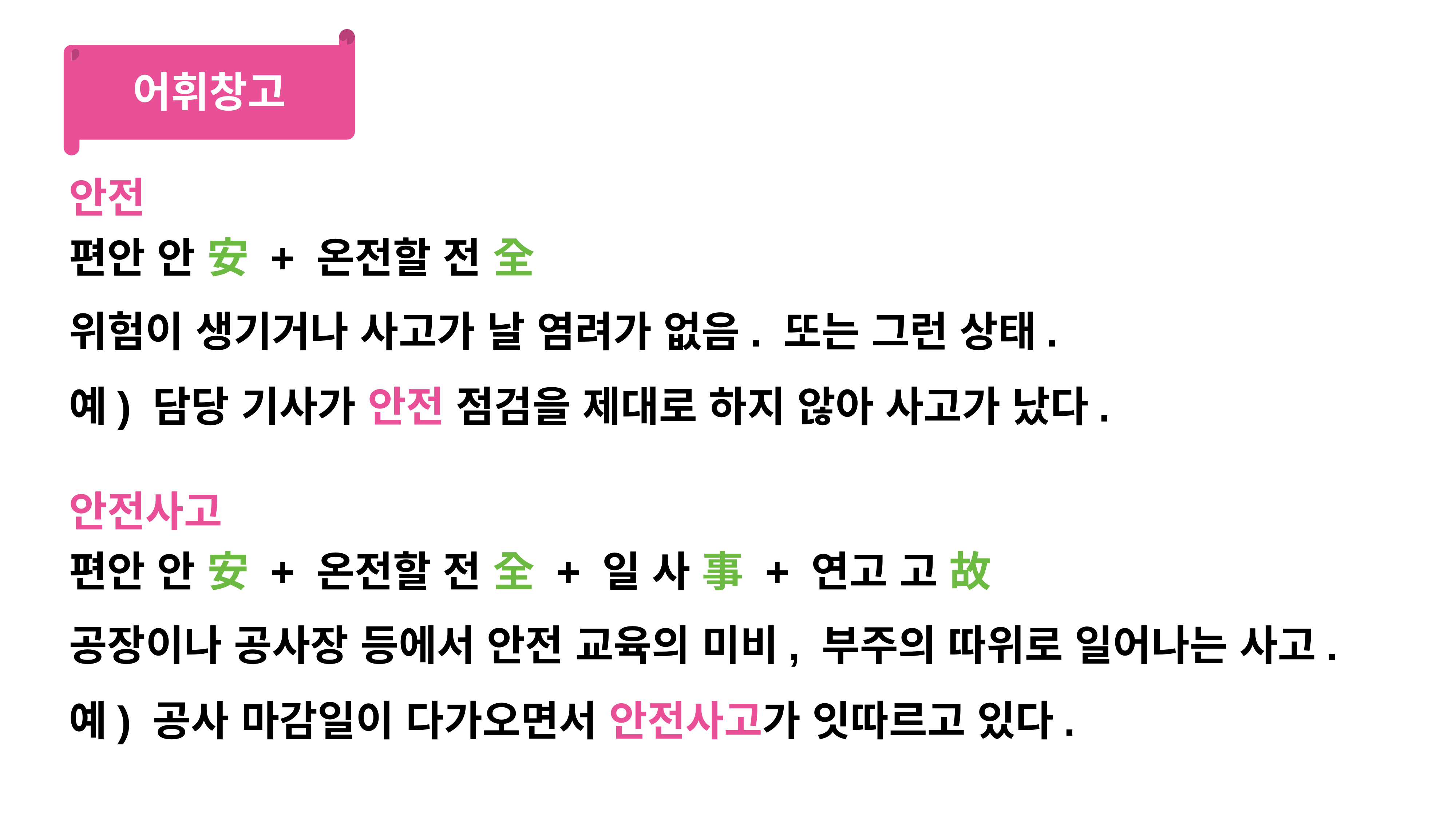

어휘창고
안전
편안 안 安 + 온전할 전 全
위험이 생기거나 사고가 날 염려가 없음. 또는 그런 상태.
예) 담당 기사가 안전 점검을 제대로 하지 않아 사고가 났다.
안전사고
편안 안 安 + 온전할 전 全 + 일 사 事 + 연고 고 故
공장이나 공사장 등에서 안전 교육의 미비, 부주의 따위로 일어나는 사고.
예) 공사 마감일이 다가오면서 안전사고가 잇따르고 있다.